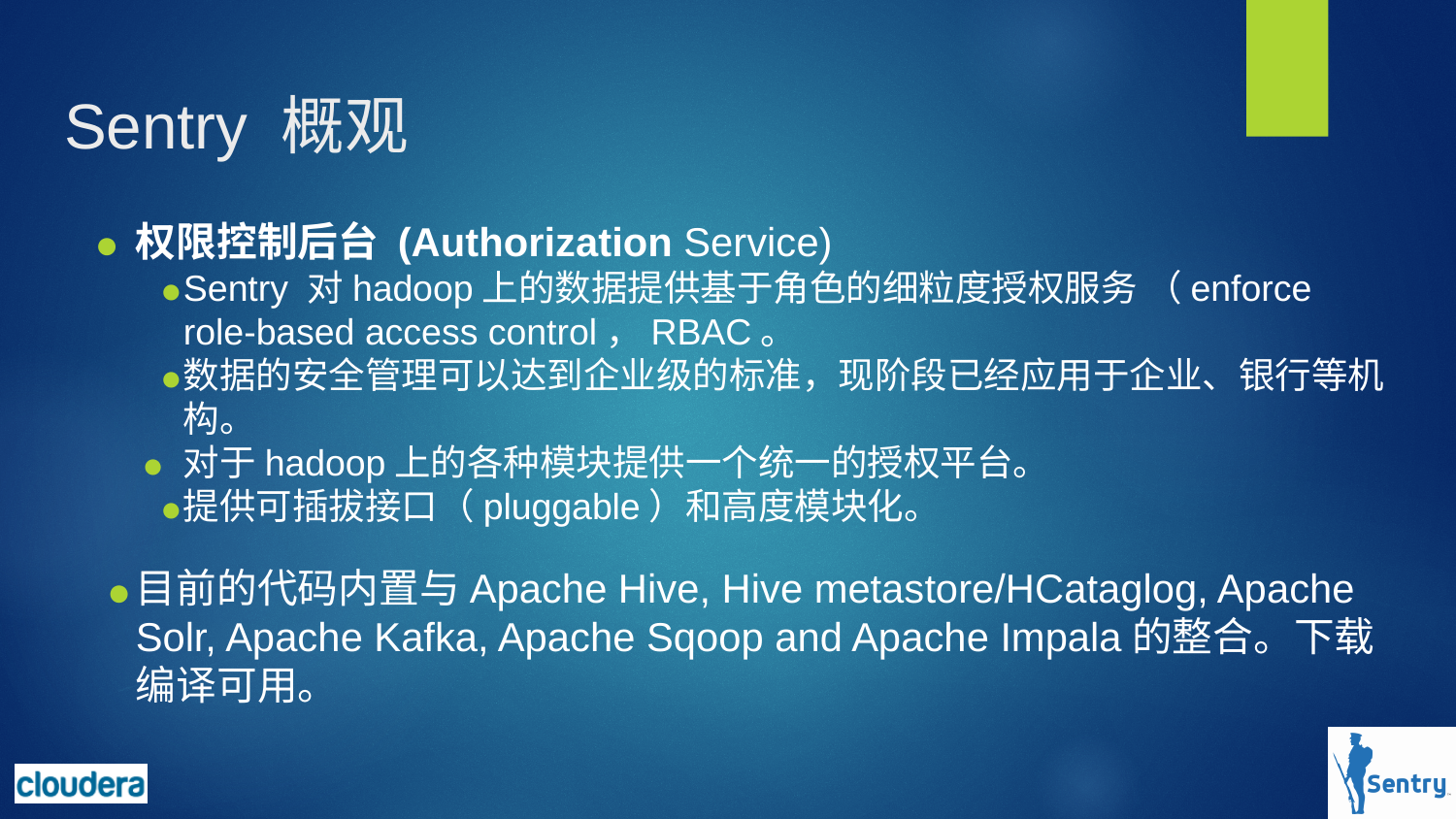

# Sentry 概观
权限控制后台 (Authorization Service)
Sentry 对hadoop上的数据提供基于角色的细粒度授权服务 （enforce role-based access control，RBAC。
数据的安全管理可以达到企业级的标准，现阶段已经应用于企业、银行等机构。
对于hadoop上的各种模块提供一个统一的授权平台。
提供可插拔接口（pluggable）和高度模块化。

目前的代码内置与Apache Hive, Hive metastore/HCataglog, Apache Solr, Apache Kafka, Apache Sqoop and Apache Impala的整合。下载编译可用。